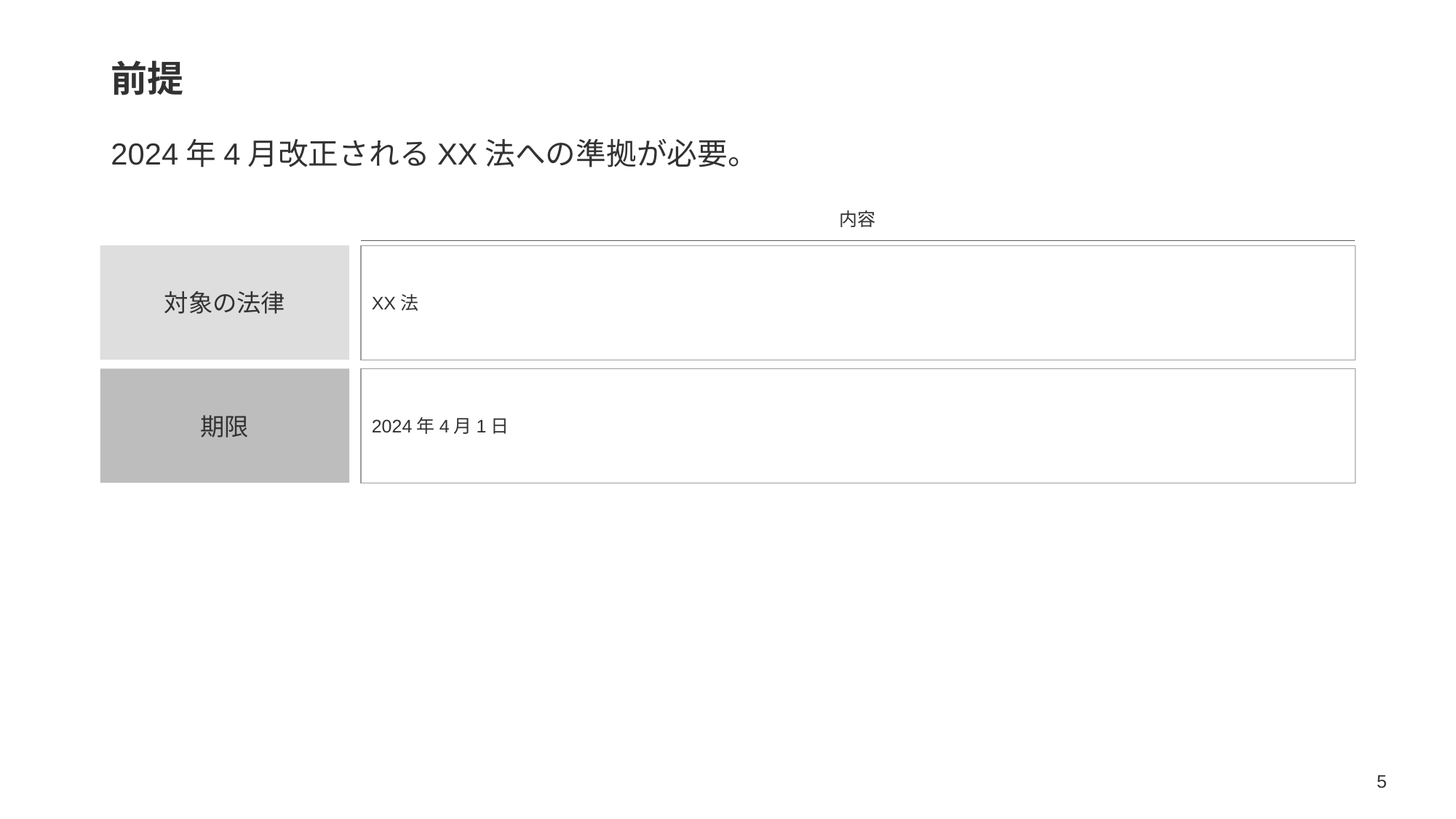

# 前提
2024年4月改正されるXX法への準拠が必要。
内容
XX法
対象の法律
期限
2024年4月1日
5